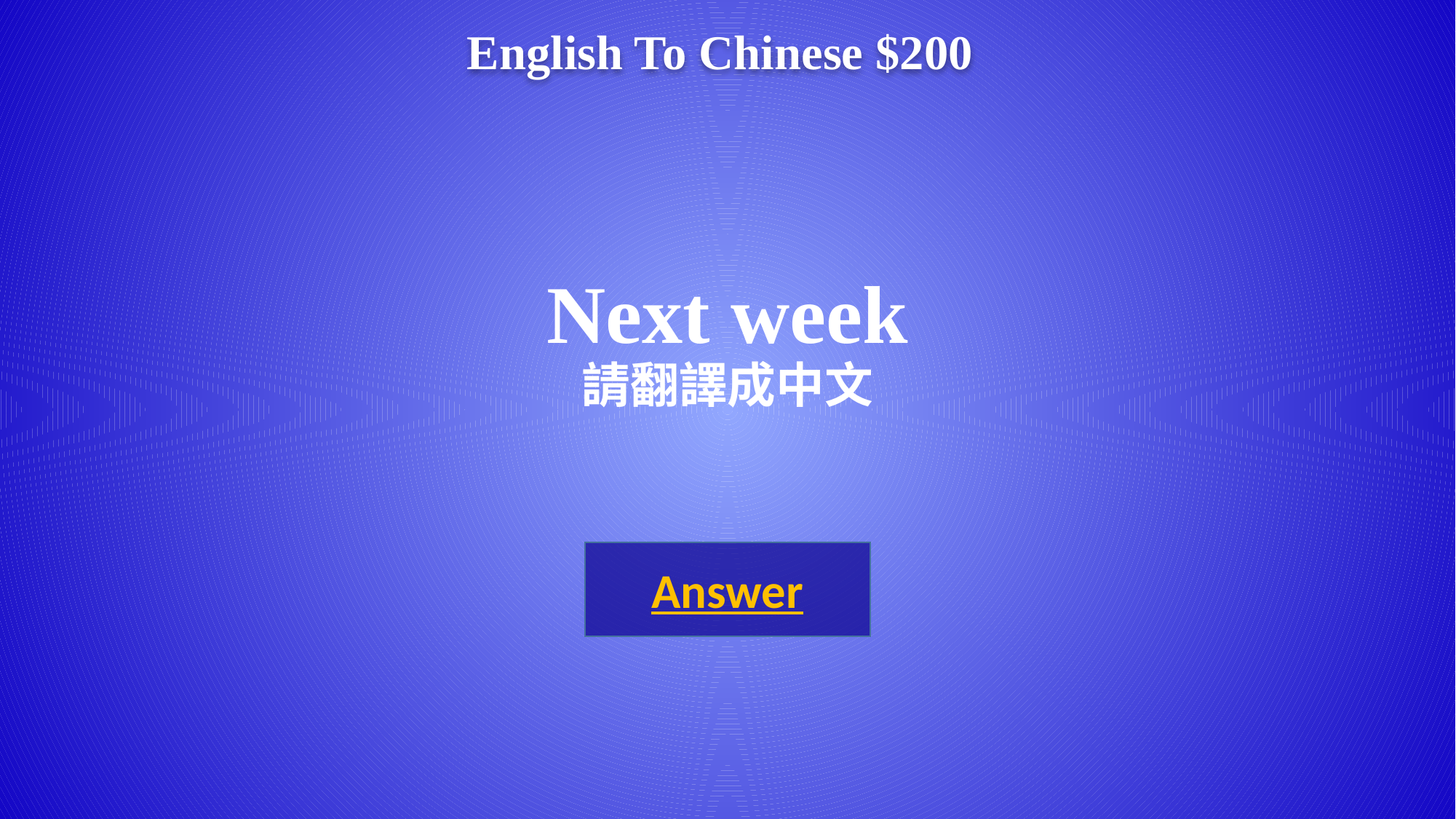

English To Chinese $200
# Next week 請翻譯成中文